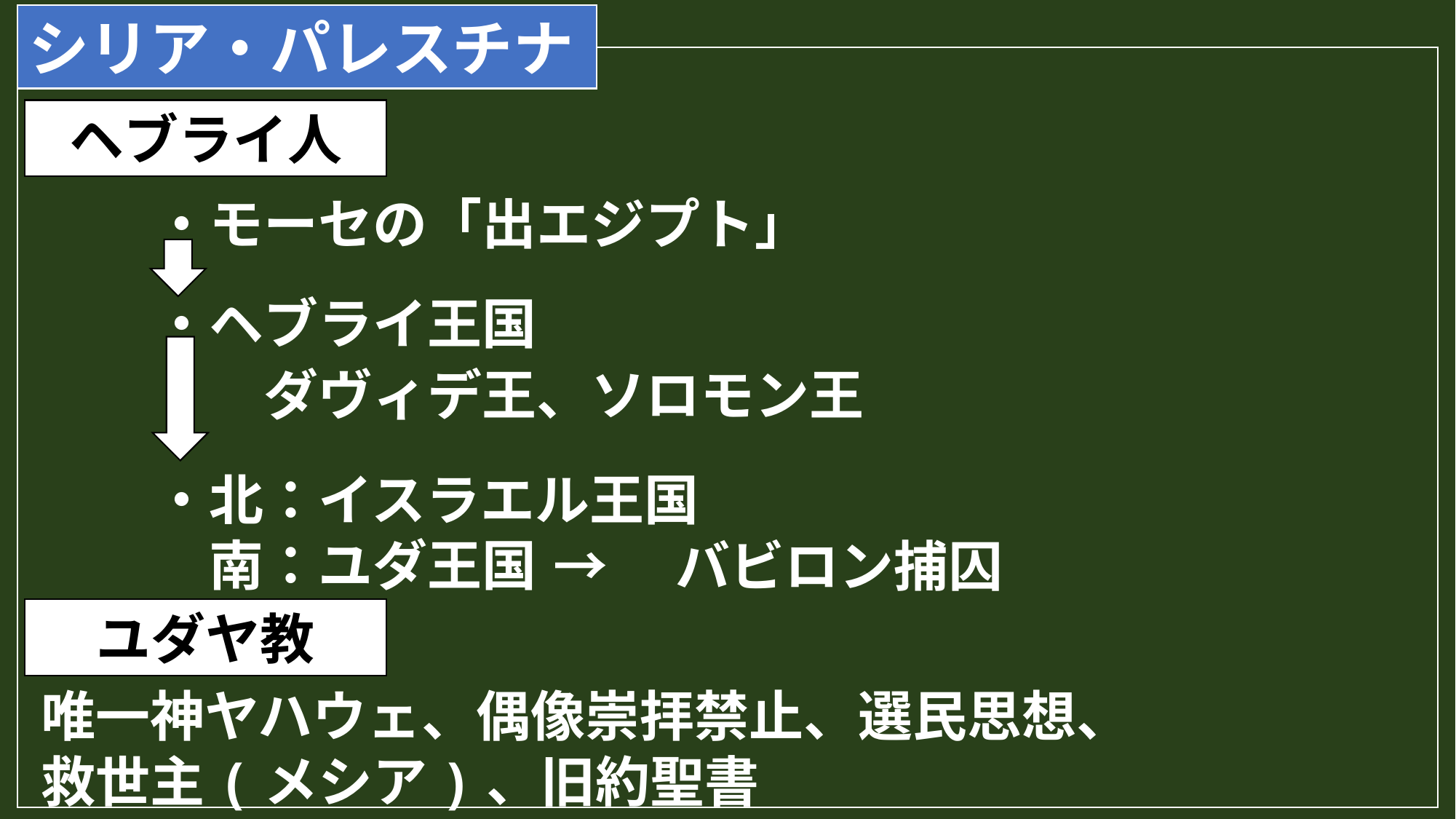

シリア・パレスチナ

ヘブライ人
・モーセの「出エジプト」

・ヘブライ王国

　ダヴィデ王、ソロモン王
・北：イスラエル王国
　南：ユダ王国
→　バビロン捕囚
ユダヤ教
唯一神ヤハウェ、偶像崇拝禁止、選民思想、
救世主(メシア)、旧約聖書